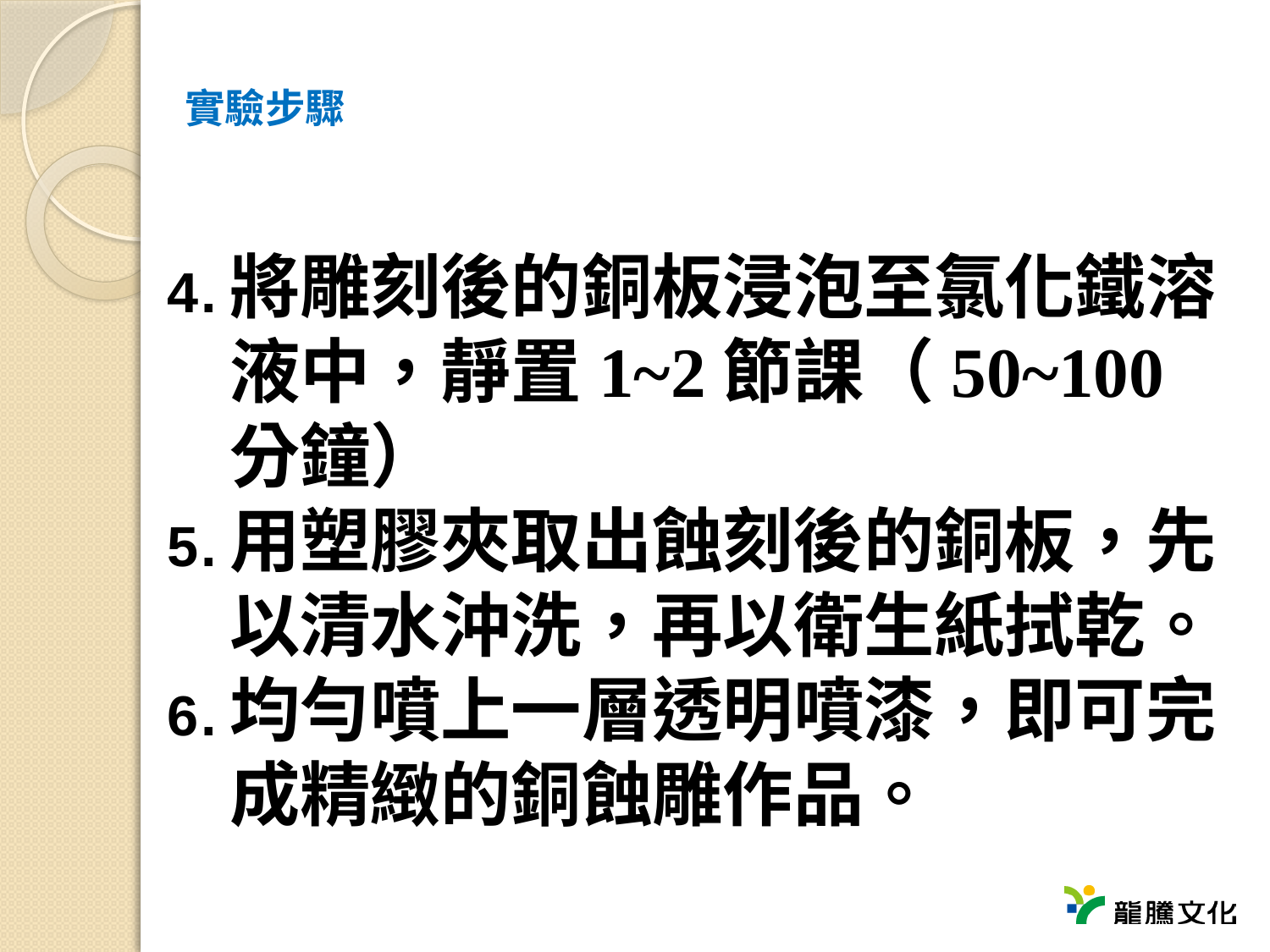

# 實驗步驟
將雕刻後的銅板浸泡至氯化鐵溶液中，靜置1~2節課（50~100
分鐘）
用塑膠夾取出蝕刻後的銅板，先以清水沖洗，再以衛生紙拭乾。
均勻噴上一層透明噴漆，即可完成精緻的銅蝕雕作品。